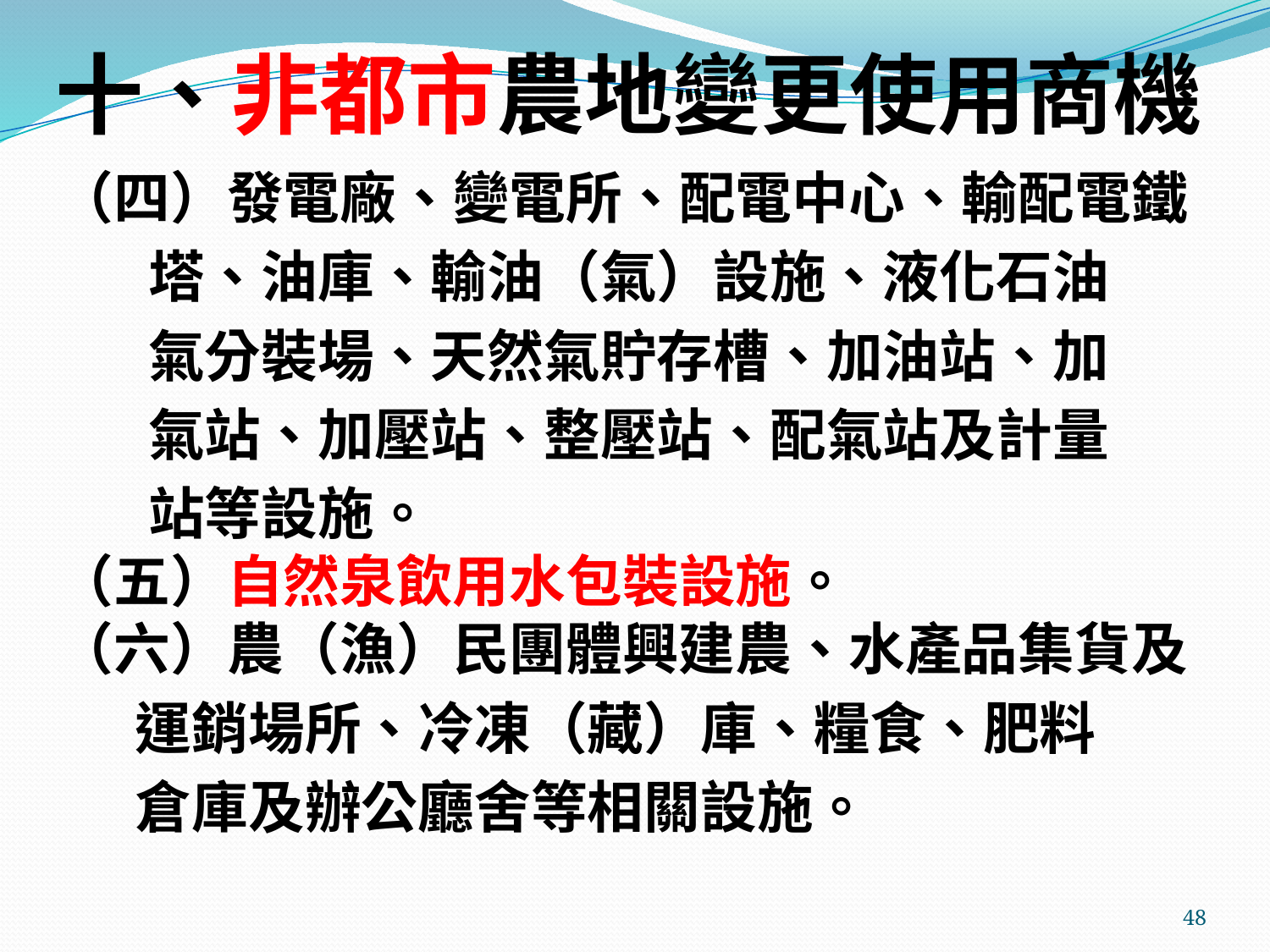

# 十、非都市農地變更使用商機
（四）發電廠、變電所、配電中心、輸配電鐵
      塔、油庫、輸油（氣）設施、液化石油
      氣分裝場、天然氣貯存槽、加油站、加
      氣站、加壓站、整壓站、配氣站及計量
      站等設施。
（五）自然泉飲用水包裝設施。
（六）農（漁）民團體興建農、水產品集貨及
     運銷場所、冷凍（藏）庫、糧食、肥料
     倉庫及辦公廳舍等相關設施。
48